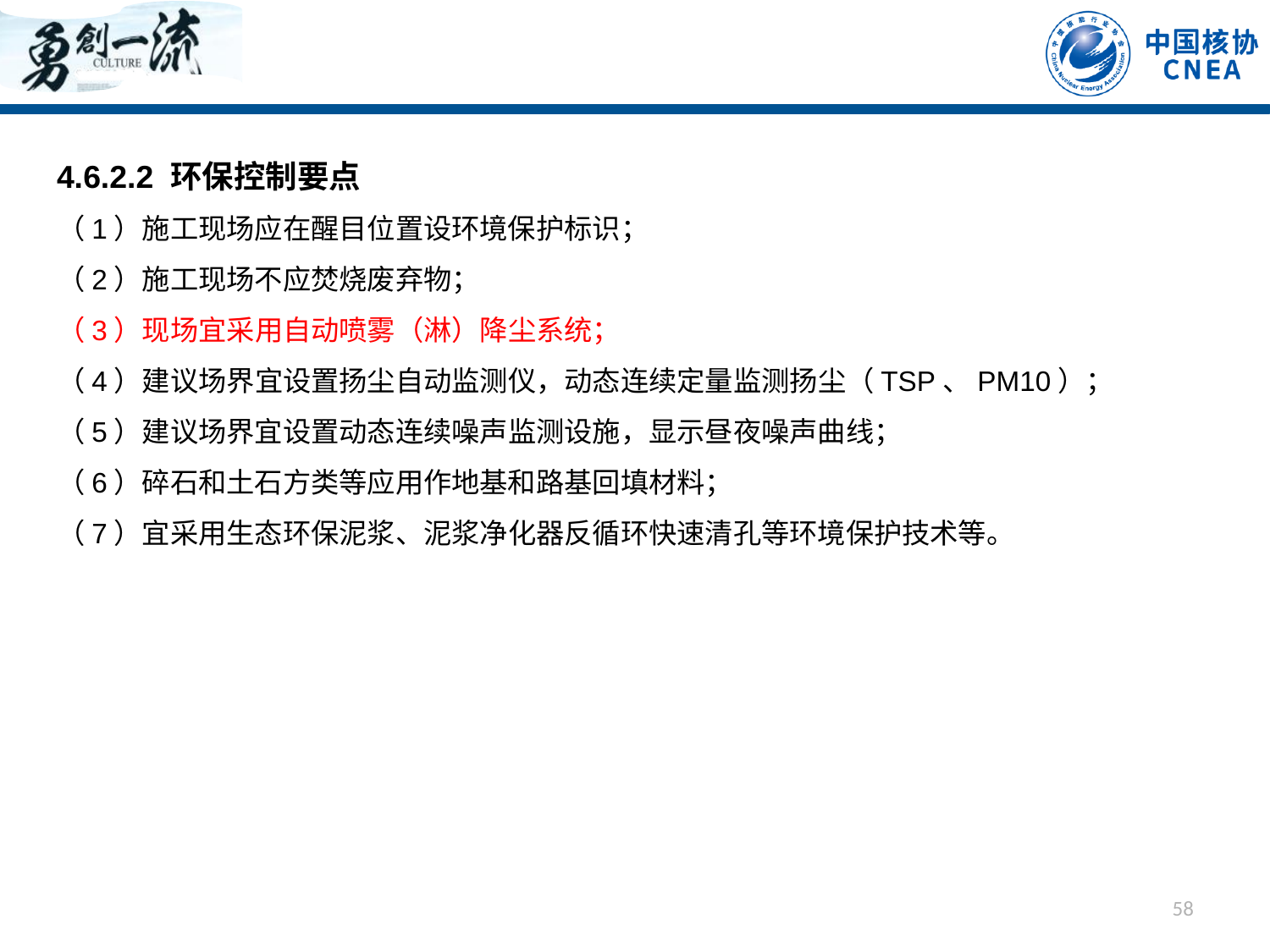

4.6.2.2 环保控制要点
（1）施工现场应在醒目位置设环境保护标识；
（2）施工现场不应焚烧废弃物；
（3）现场宜采用自动喷雾（淋）降尘系统；
（4）建议场界宜设置扬尘自动监测仪，动态连续定量监测扬尘（TSP、PM10）；
（5）建议场界宜设置动态连续噪声监测设施，显示昼夜噪声曲线；
（6）碎石和土石方类等应用作地基和路基回填材料；
（7）宜采用生态环保泥浆、泥浆净化器反循环快速清孔等环境保护技术等。
58